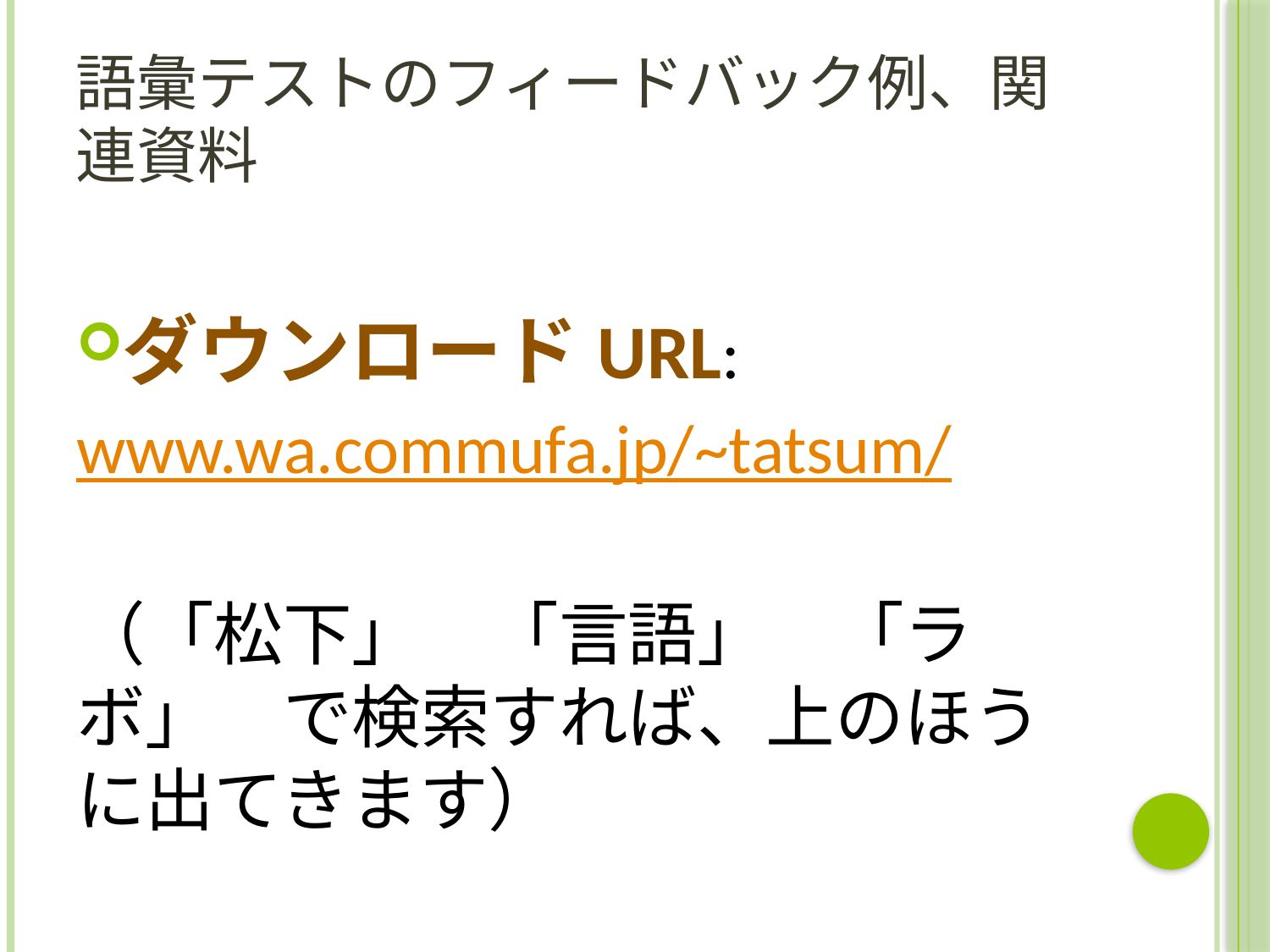

# 語彙テストのフィードバック例、関連資料
ダウンロードURL:
www.wa.commufa.jp/~tatsum/

（「松下」　「言語」　「ラボ」　で検索すれば、上のほうに出てきます）